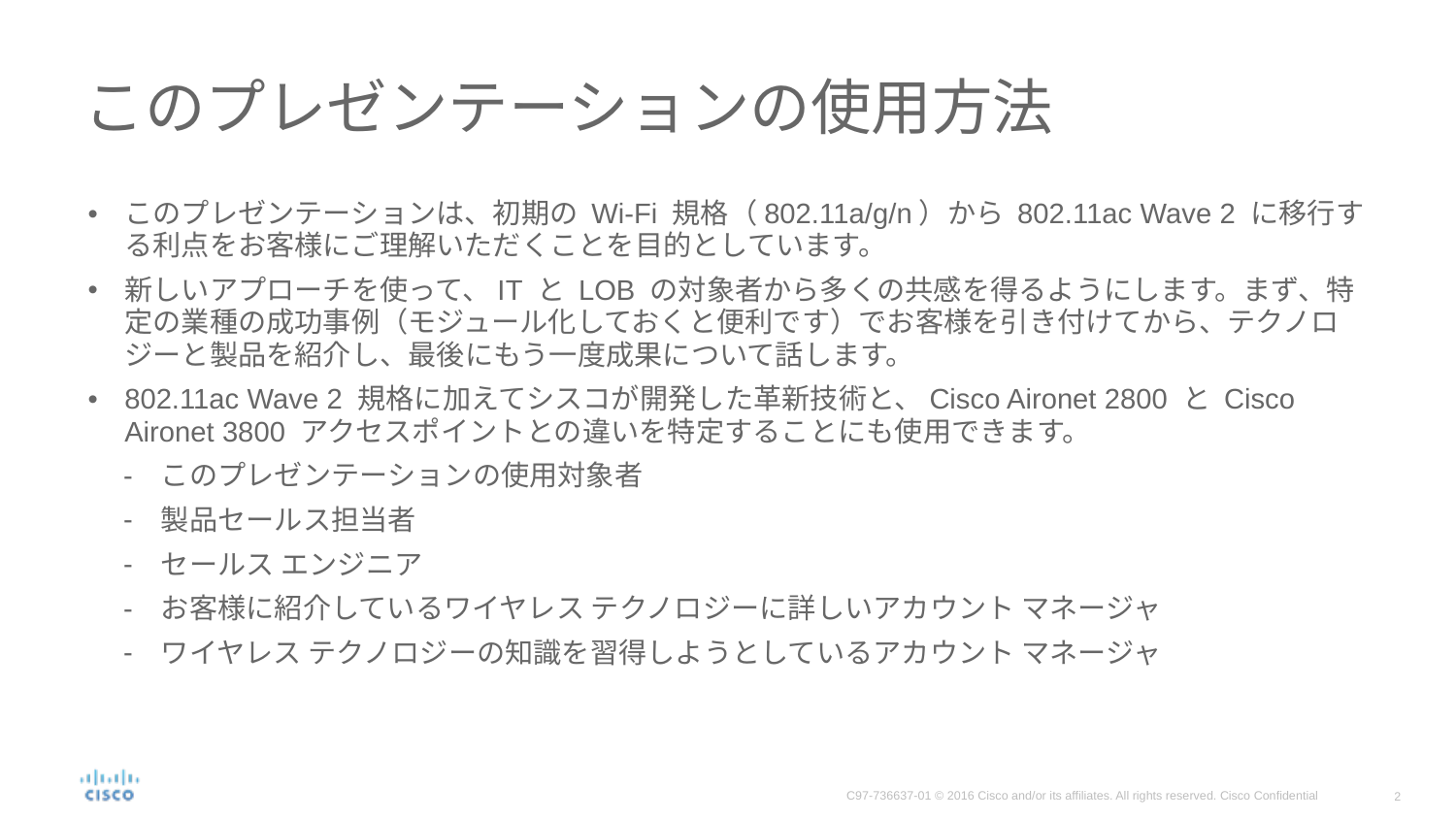

# このプレゼンテーションの使用方法
このプレゼンテーションは、初期の Wi-Fi 規格（802.11a/g/n）から 802.11ac Wave 2 に移行する利点をお客様にご理解いただくことを目的としています。
新しいアプローチを使って、IT と LOB の対象者から多くの共感を得るようにします。まず、特定の業種の成功事例（モジュール化しておくと便利です）でお客様を引き付けてから、テクノロジーと製品を紹介し、最後にもう一度成果について話します。
802.11ac Wave 2 規格に加えてシスコが開発した革新技術と、Cisco Aironet 2800 と Cisco Aironet 3800 アクセスポイントとの違いを特定することにも使用できます。
このプレゼンテーションの使用対象者
製品セールス担当者
セールス エンジニア
お客様に紹介しているワイヤレス テクノロジーに詳しいアカウント マネージャ
ワイヤレス テクノロジーの知識を習得しようとしているアカウント マネージャ